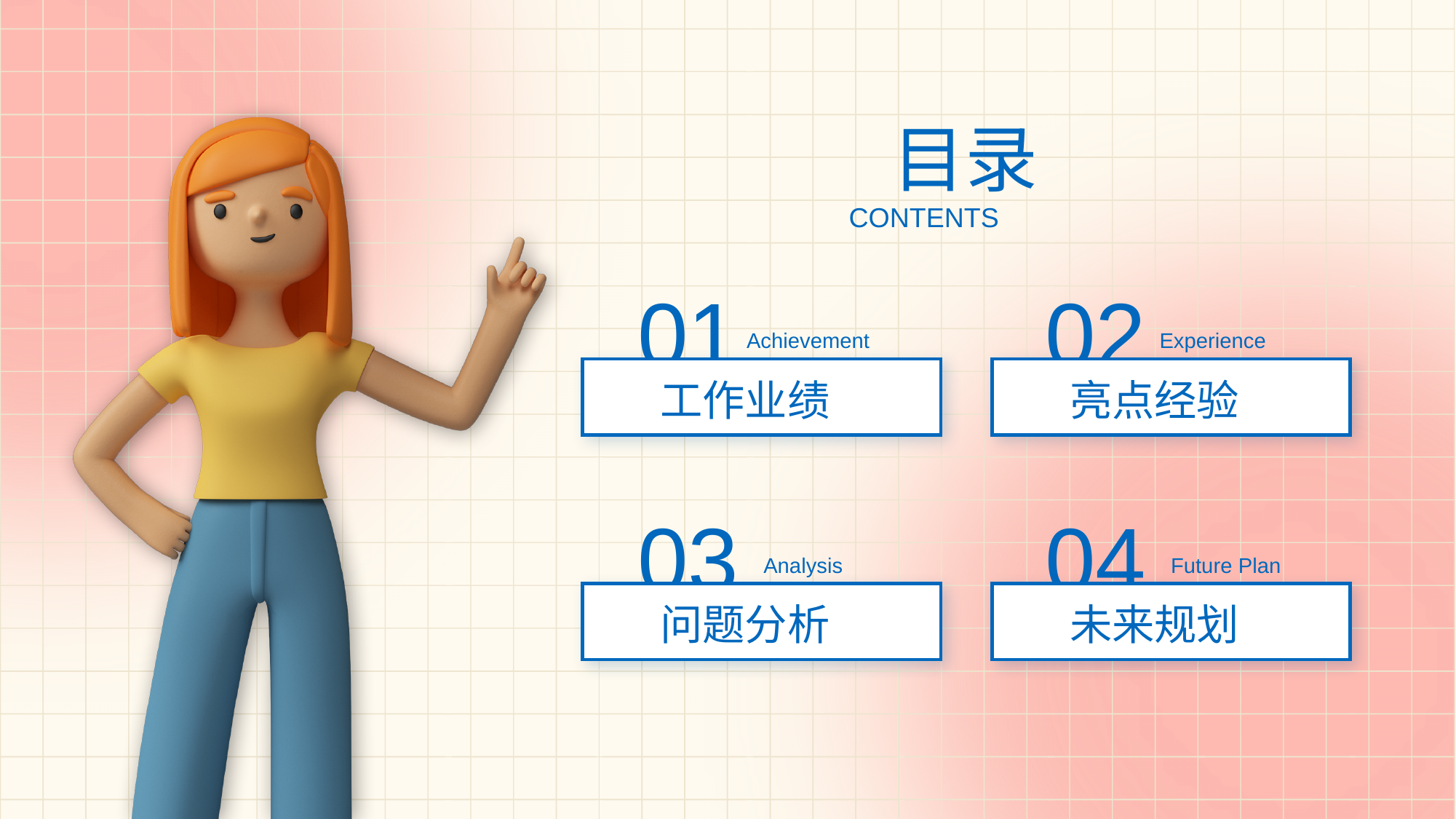

目录
CONTENTS
01
02
Achievement
Experience

工作业绩
亮点经验
03
04
Analysis
Future Plan

问题分析
未来规划